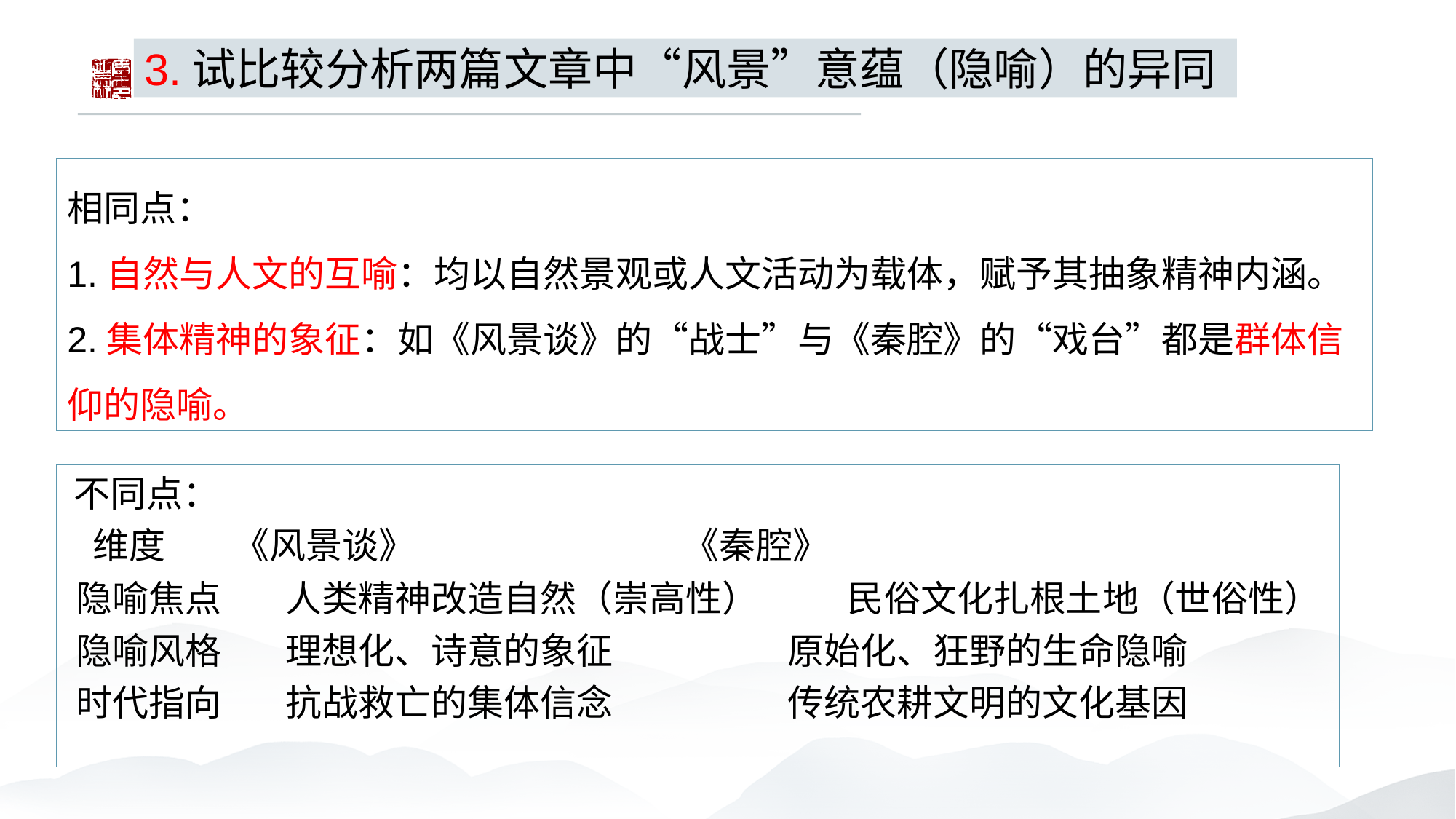

3.试比较分析两篇文章中“风景”意蕴（隐喻）的异同
相同点‌：
‌1.自然与人文的互喻‌：均以自然景观或人文活动为载体，赋予其抽象精神内涵。
‌2.集体精神的象征‌：如《风景谈》的“战士”与《秦腔》的“戏台”都是群体信仰的隐喻。
‌不同点‌：
‌  维度‌	‌       《风景谈》‌	                      《秦腔》‌
‌隐喻焦点‌	人类精神改造自然（崇高性）	  民俗文化扎根土地（世俗性）
‌隐喻风格‌	理想化、诗意的象征	        原始化、狂野的生命隐喻
‌时代指向‌	抗战救亡的集体信念	        传统农耕文明的文化基因